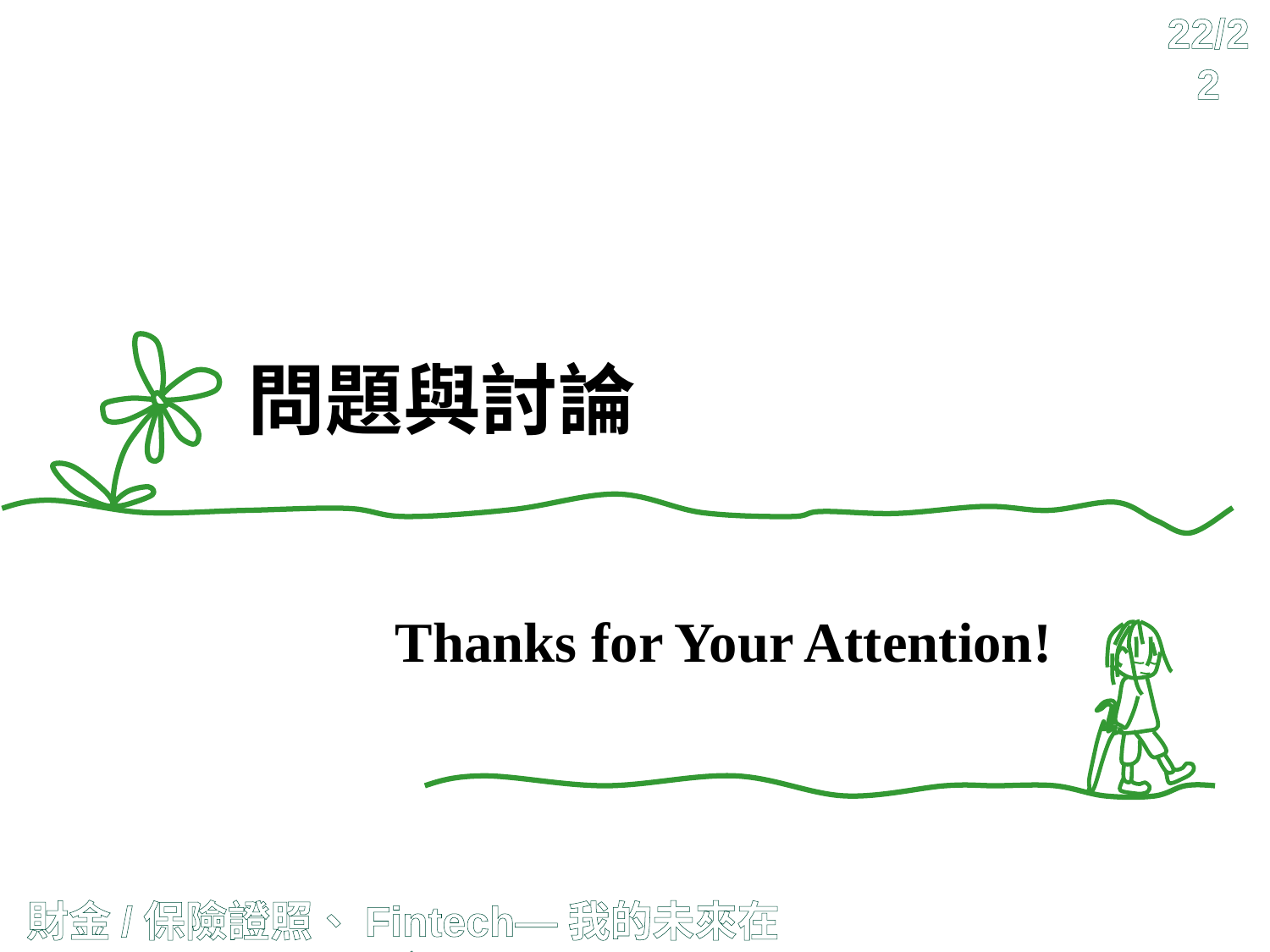

22/22
# 問題與討論
Thanks for Your Attention!
財金/保險證照、Fintech—我的未來在哪裡